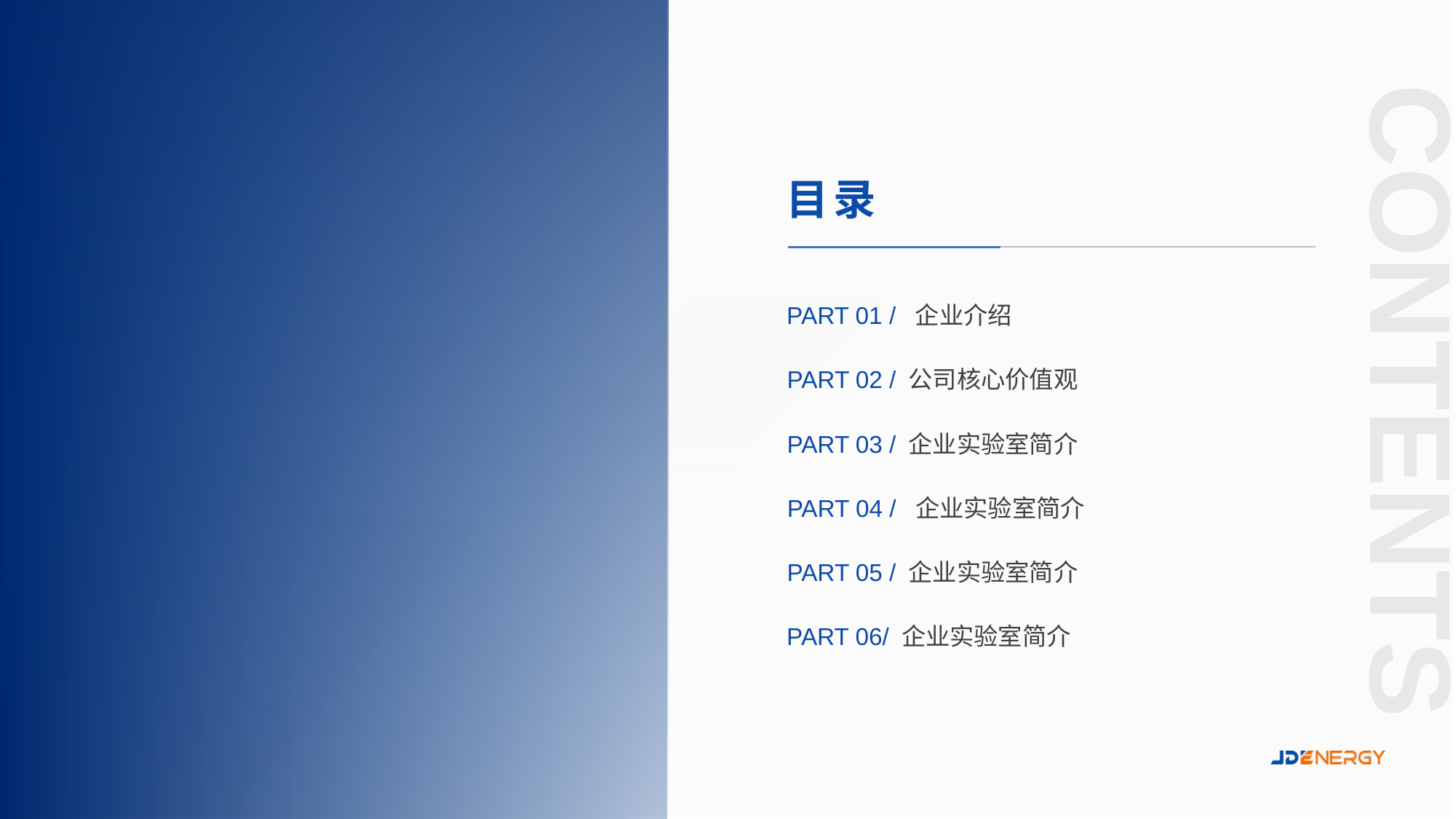

目录
PART 01 /  企业介绍
PART 02 / 公司核心价值观
PART 03 / 企业实验室简介
PART 04 /  企业实验室简介
PART 05 / 企业实验室简介
PART 06/ 企业实验室简介